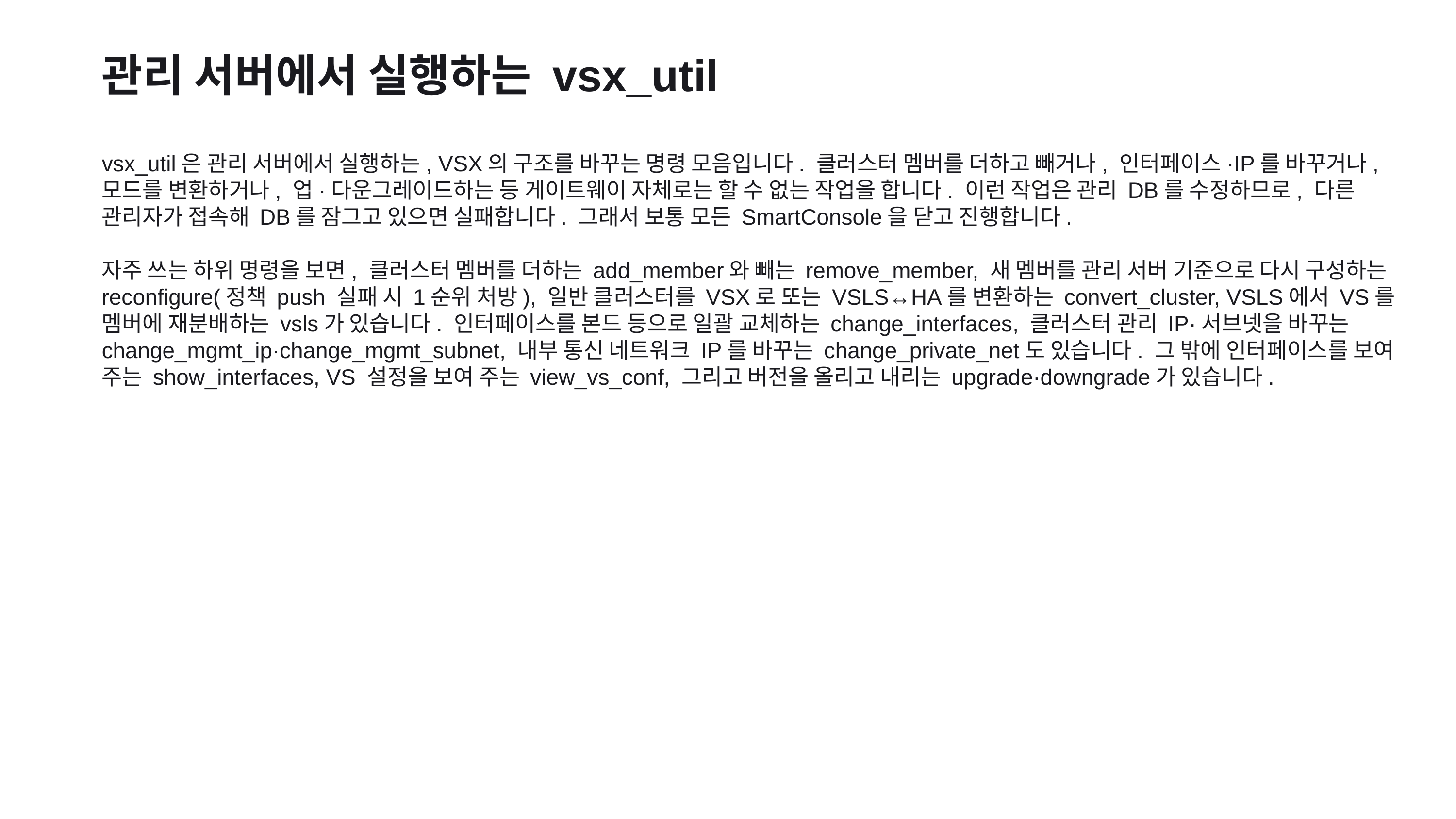

관리 서버에서 실행하는 vsx_util
vsx_util은 관리 서버에서 실행하는, VSX의 구조를 바꾸는 명령 모음입니다. 클러스터 멤버를 더하고 빼거나, 인터페이스·IP를 바꾸거나, 모드를 변환하거나, 업·다운그레이드하는 등 게이트웨이 자체로는 할 수 없는 작업을 합니다. 이런 작업은 관리 DB를 수정하므로, 다른 관리자가 접속해 DB를 잠그고 있으면 실패합니다. 그래서 보통 모든 SmartConsole을 닫고 진행합니다.

자주 쓰는 하위 명령을 보면, 클러스터 멤버를 더하는 add_member와 빼는 remove_member, 새 멤버를 관리 서버 기준으로 다시 구성하는 reconfigure(정책 push 실패 시 1순위 처방), 일반 클러스터를 VSX로 또는 VSLS↔HA를 변환하는 convert_cluster, VSLS에서 VS를 멤버에 재분배하는 vsls가 있습니다. 인터페이스를 본드 등으로 일괄 교체하는 change_interfaces, 클러스터 관리 IP·서브넷을 바꾸는 change_mgmt_ip·change_mgmt_subnet, 내부 통신 네트워크 IP를 바꾸는 change_private_net도 있습니다. 그 밖에 인터페이스를 보여 주는 show_interfaces, VS 설정을 보여 주는 view_vs_conf, 그리고 버전을 올리고 내리는 upgrade·downgrade가 있습니다.